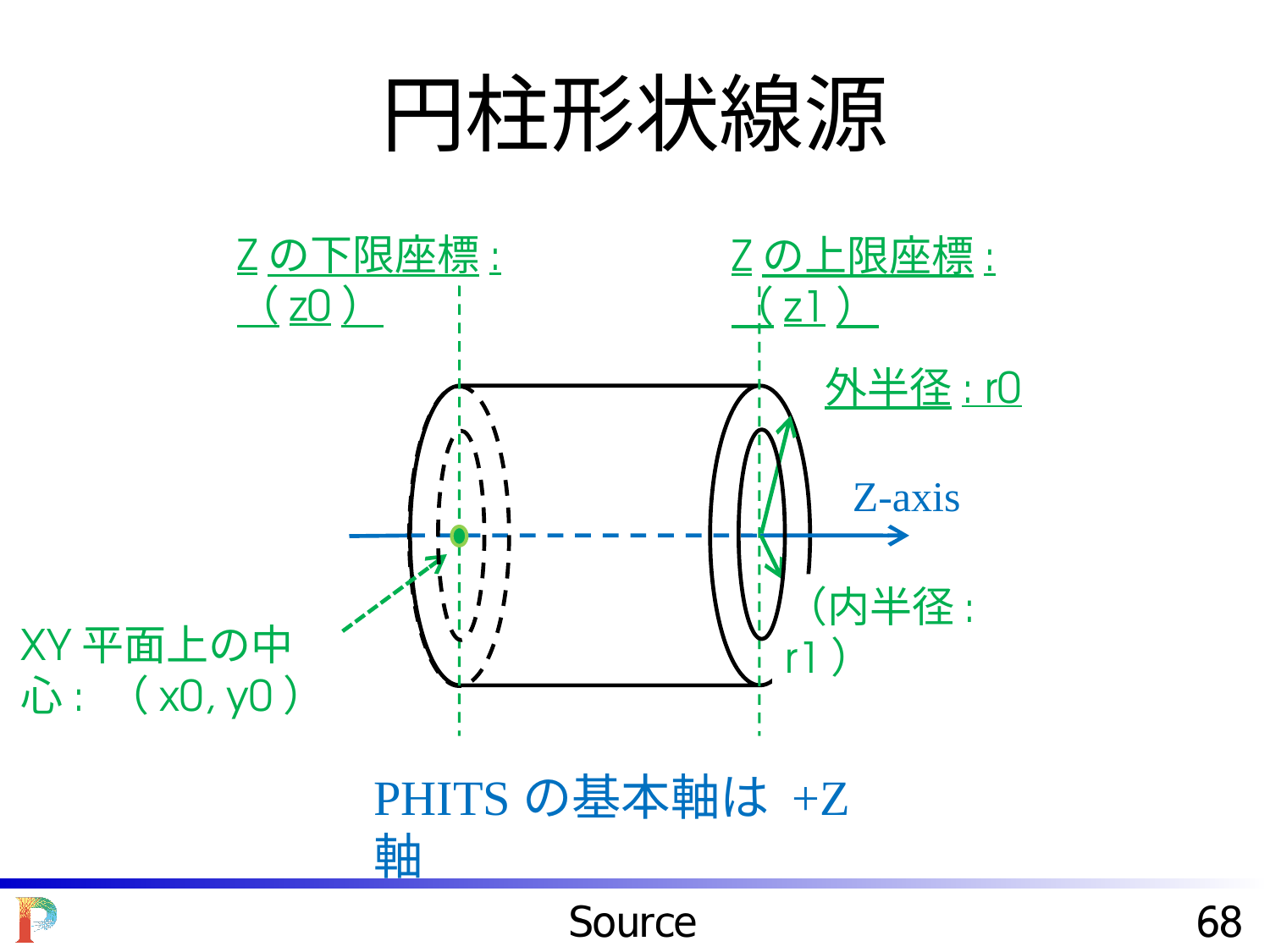

円柱形状線源
Zの下限座標: （z0）
Zの上限座標: （z1）

外半径: r0

Z-axis

（内半径: r1）
XY平面上の中心: （x0, y0）
PHITSの基本軸は +Z 軸
Source